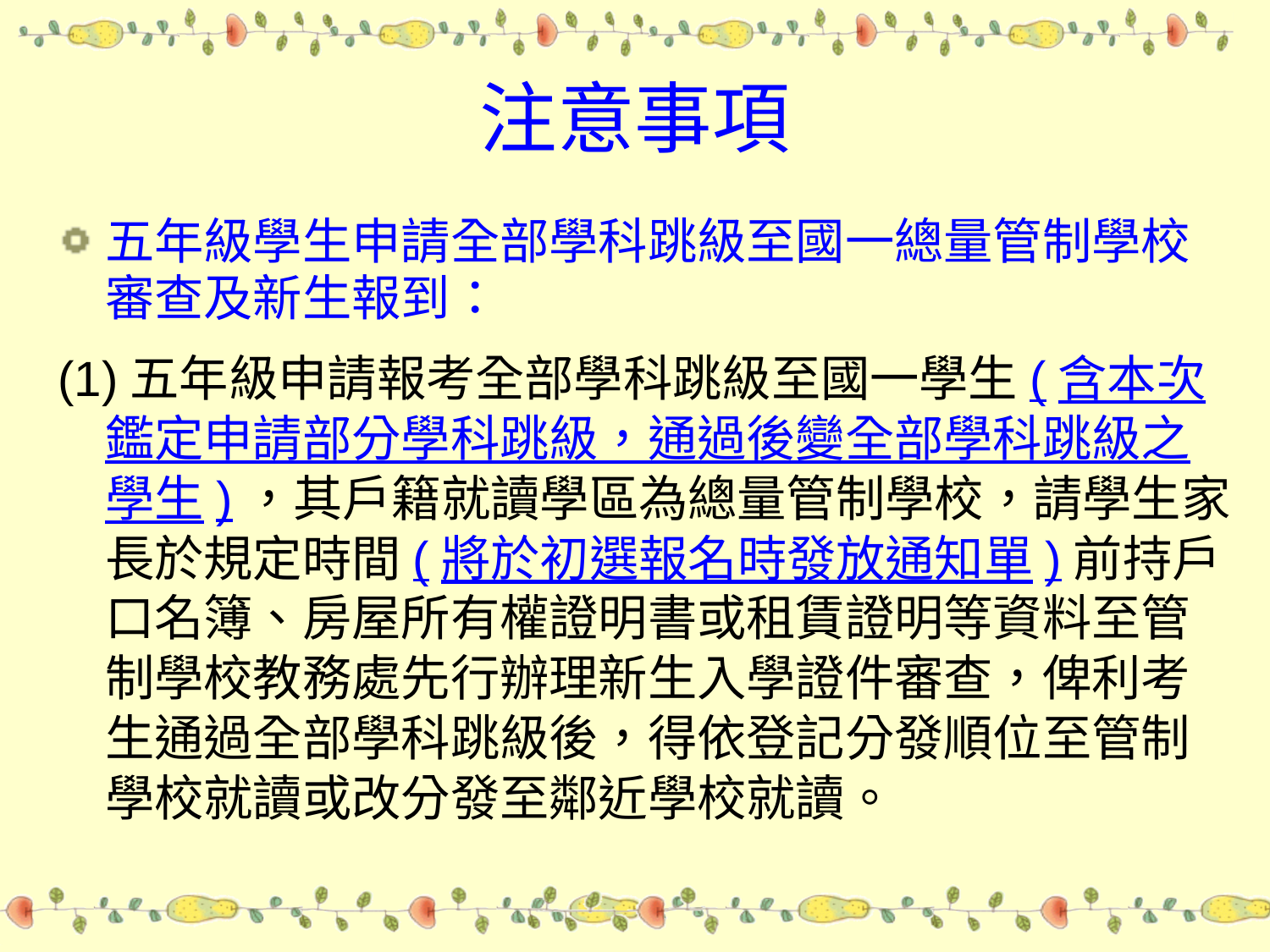

# 注意事項

五年級學生申請全部學科跳級至國一總量管制學校審查及新生報到：
(1)五年級申請報考全部學科跳級至國一學生(含本次鑑定申請部分學科跳級，通過後變全部學科跳級之學生)，其戶籍就讀學區為總量管制學校，請學生家長於規定時間(將於初選報名時發放通知單)前持戶口名簿、房屋所有權證明書或租賃證明等資料至管制學校教務處先行辦理新生入學證件審查，俾利考生通過全部學科跳級後，得依登記分發順位至管制學校就讀或改分發至鄰近學校就讀。